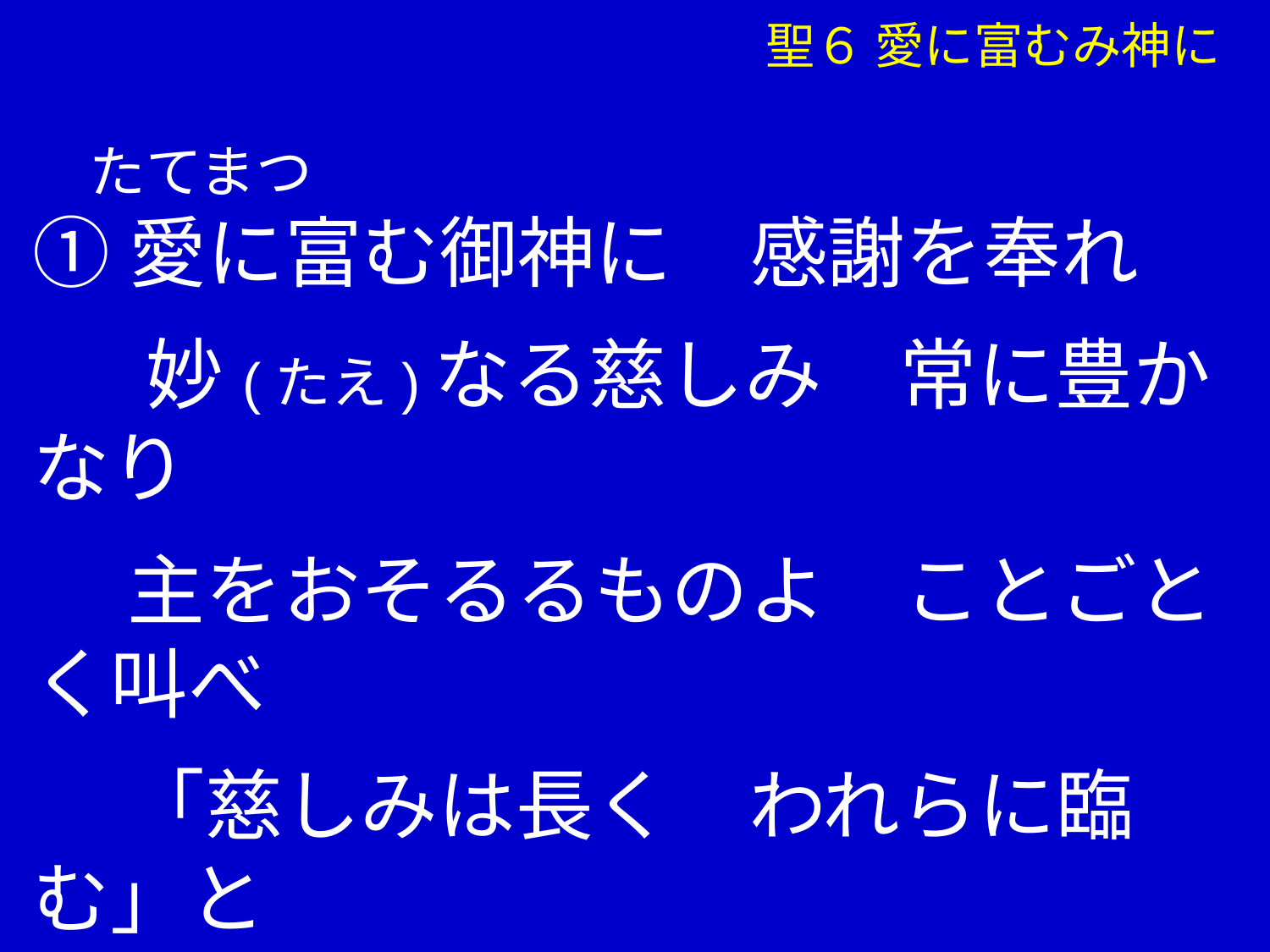

たてまつ
①愛に富む御神に　感謝を奉れ
 　妙(たえ)なる慈しみ　常に豊かなり
　 主をおそるるものよ　ことごとく叫べ
　 「慈しみは長く　われらに臨む」と
聖６ 愛に富むみ神に